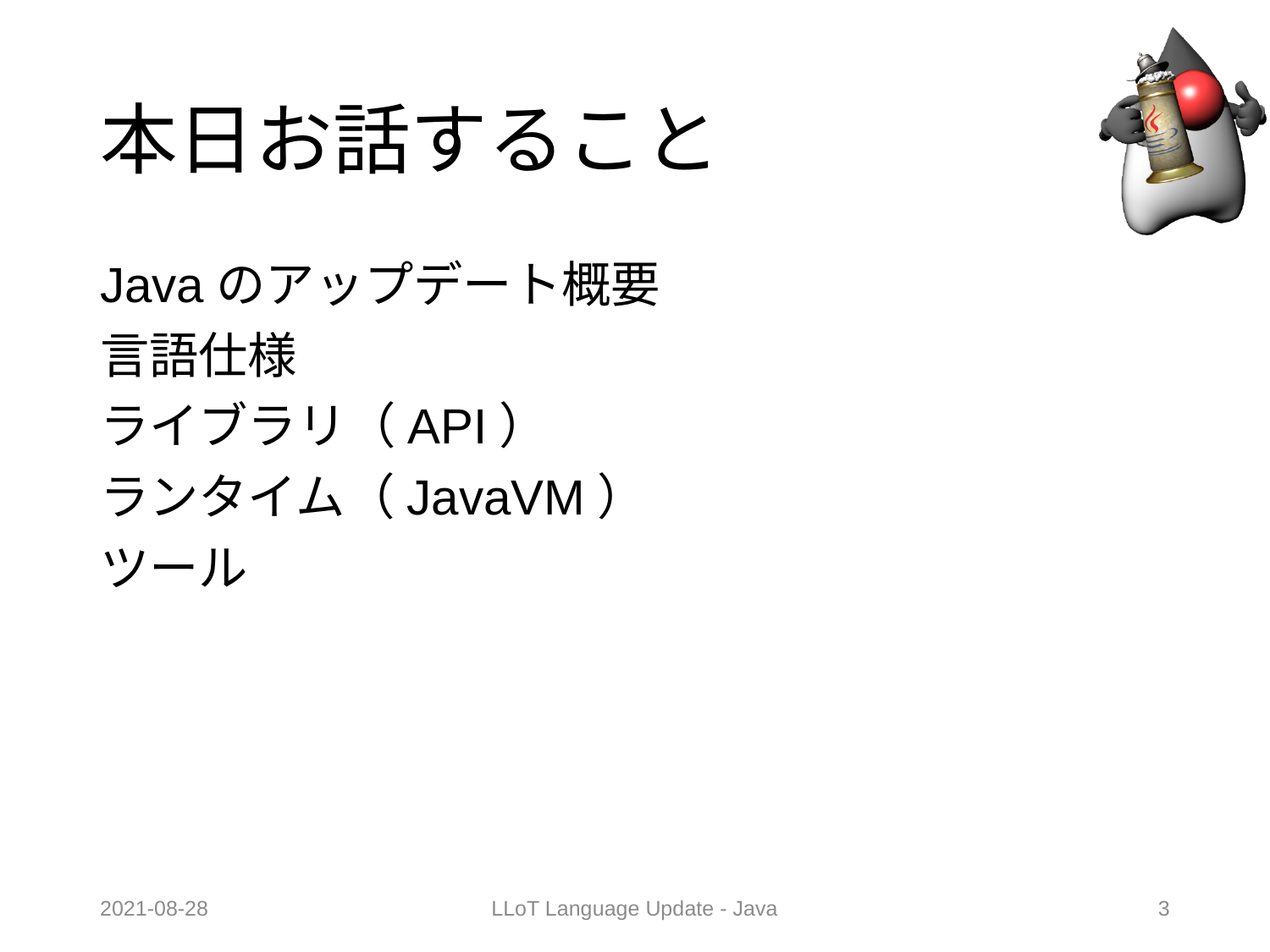

# 本日お話すること
Javaのアップデート概要
言語仕様
ライブラリ（API）
ランタイム（JavaVM）
ツール
2021-08-28
LLoT Language Update - Java
3